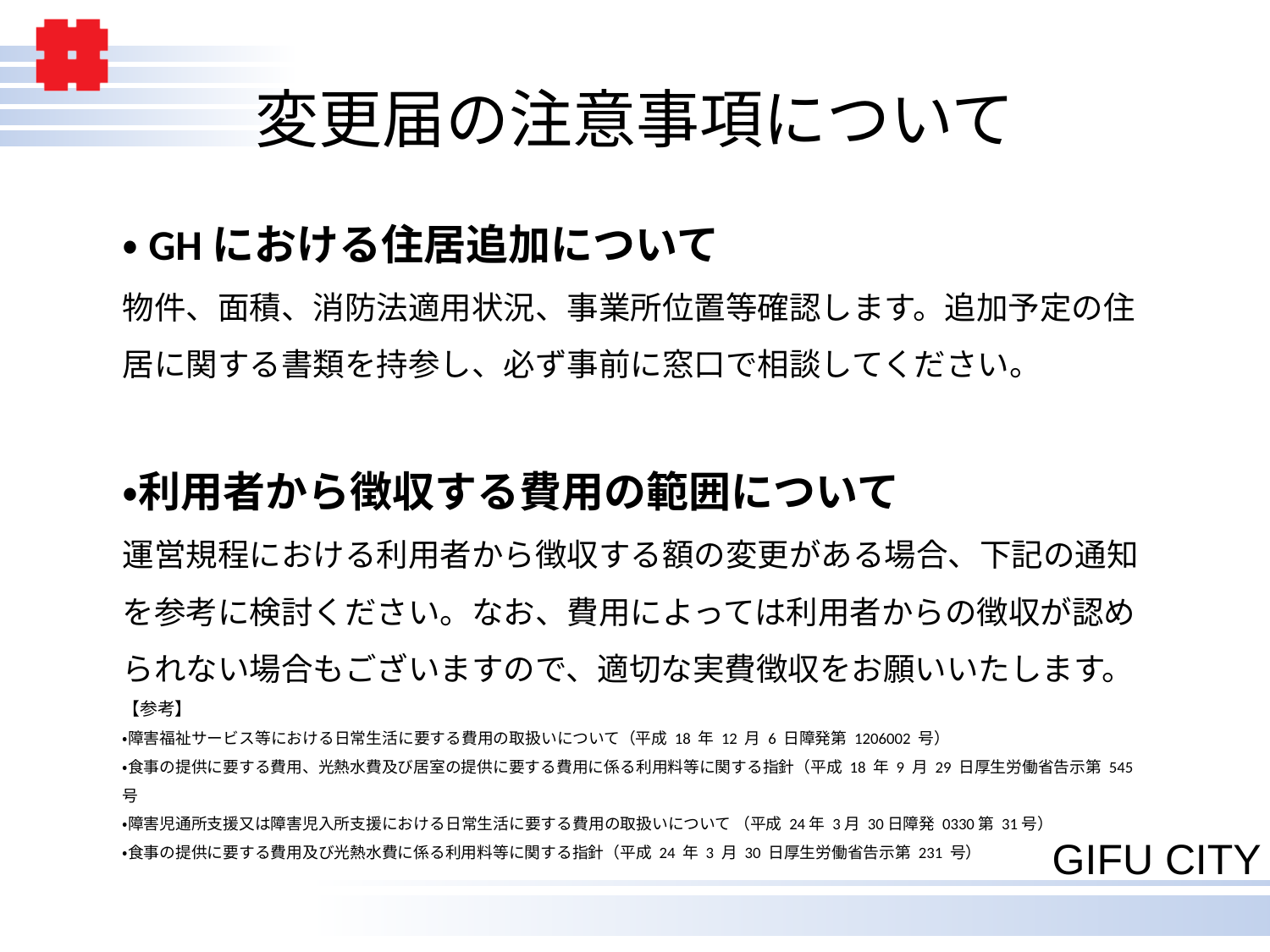

# 変更届の注意事項について
・GHにおける住居追加について
物件、面積、消防法適用状況、事業所位置等確認します。追加予定の住居に関する書類を持参し、必ず事前に窓口で相談してください。

・利用者から徴収する費用の範囲について
運営規程における利用者から徴収する額の変更がある場合、下記の通知を参考に検討ください。なお、費用によっては利用者からの徴収が認められない場合もございますので、適切な実費徴収をお願いいたします。
【参考】
・障害福祉サービス等における日常生活に要する費用の取扱いについて（平成 18 年 12 月 6 日障発第 1206002 号）
・食事の提供に要する費用、光熱水費及び居室の提供に要する費用に係る利用料等に関する指針（平成 18 年 9 月 29 日厚生労働省告示第 545 号
・障害児通所支援又は障害児入所支援における日常生活に要する費用の取扱いについて （平成 24年 3月 30日障発 0330第 31号）
・食事の提供に要する費用及び光熱水費に係る利用料等に関する指針（平成 24 年 3 月 30 日厚生労働省告示第 231 号）